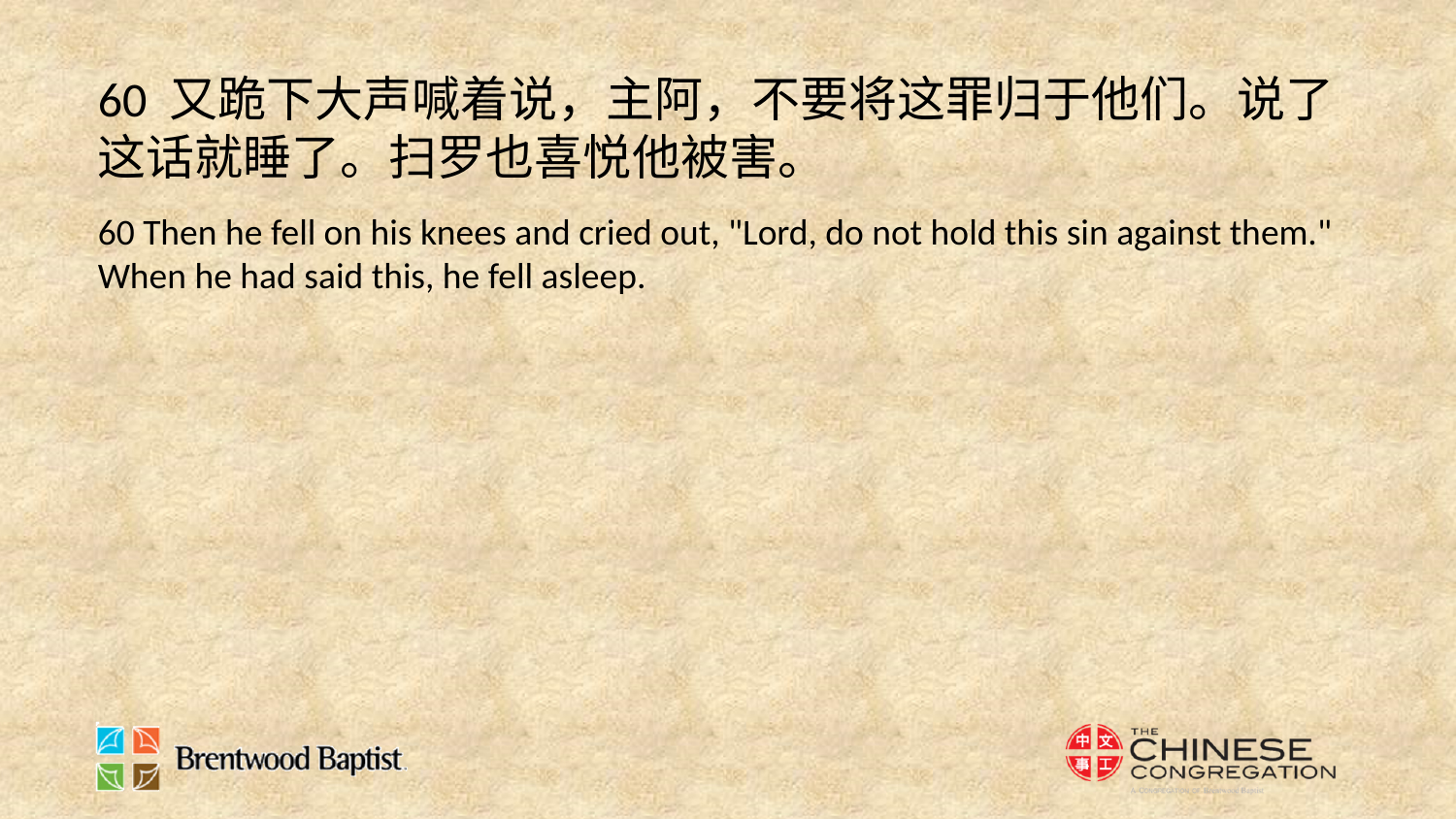

60 又跪下大声喊着说，主阿，不要将这罪归于他们。说了这话就睡了。扫罗也喜悦他被害。

60 Then he fell on his knees and cried out, "Lord, do not hold this sin against them." When he had said this, he fell asleep.